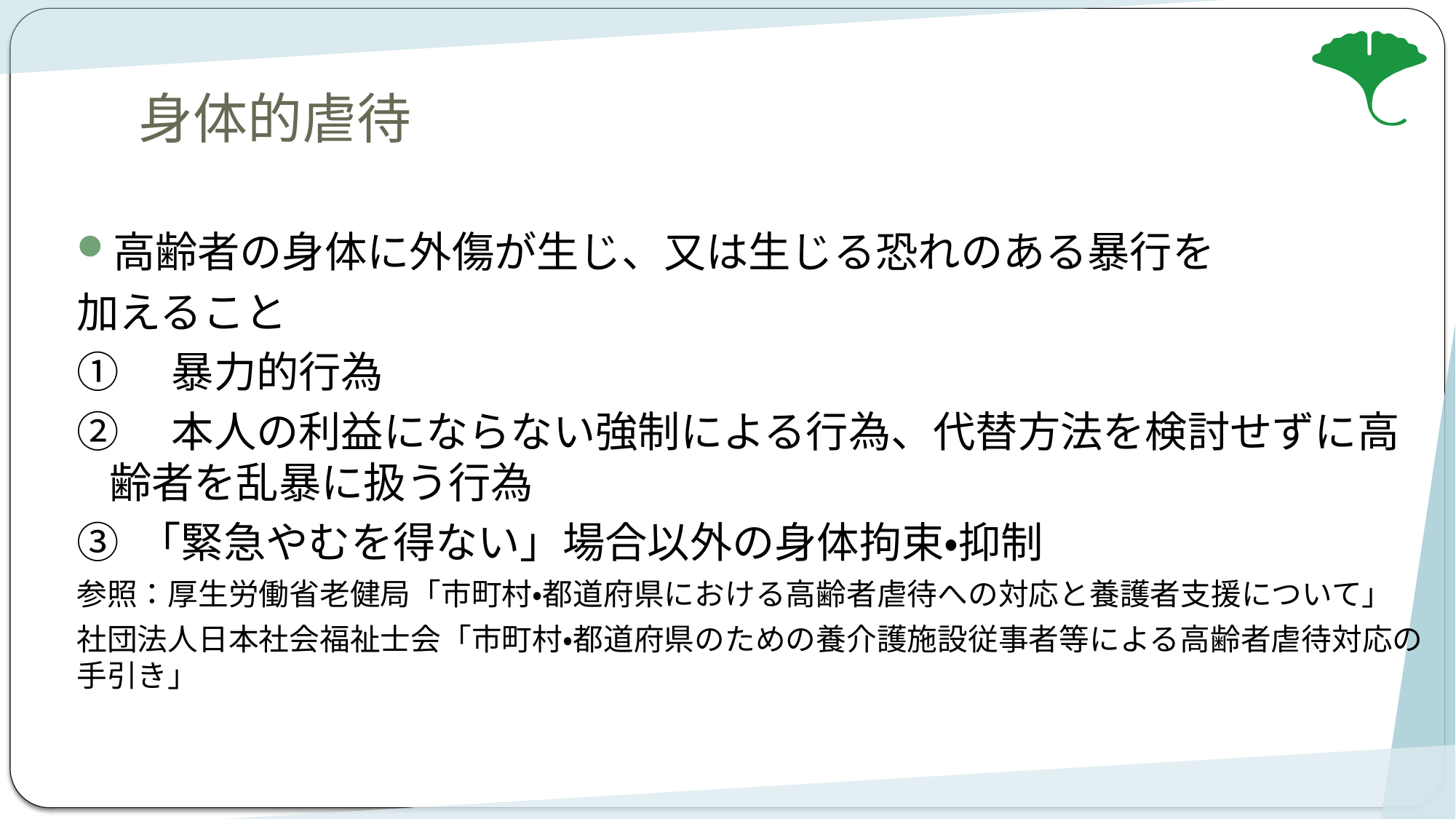

# 身体的虐待

高齢者の身体に外傷が生じ、又は生じる恐れのある暴行を
加えること
①　暴力的行為
②　本人の利益にならない強制による行為、代替方法を検討せずに高齢者を乱暴に扱う行為
③ 「緊急やむを得ない」場合以外の身体拘束・抑制
参照：厚生労働省老健局「市町村・都道府県における高齢者虐待への対応と養護者支援について」
社団法人日本社会福祉士会「市町村・都道府県のための養介護施設従事者等による高齢者虐待対応の手引き」